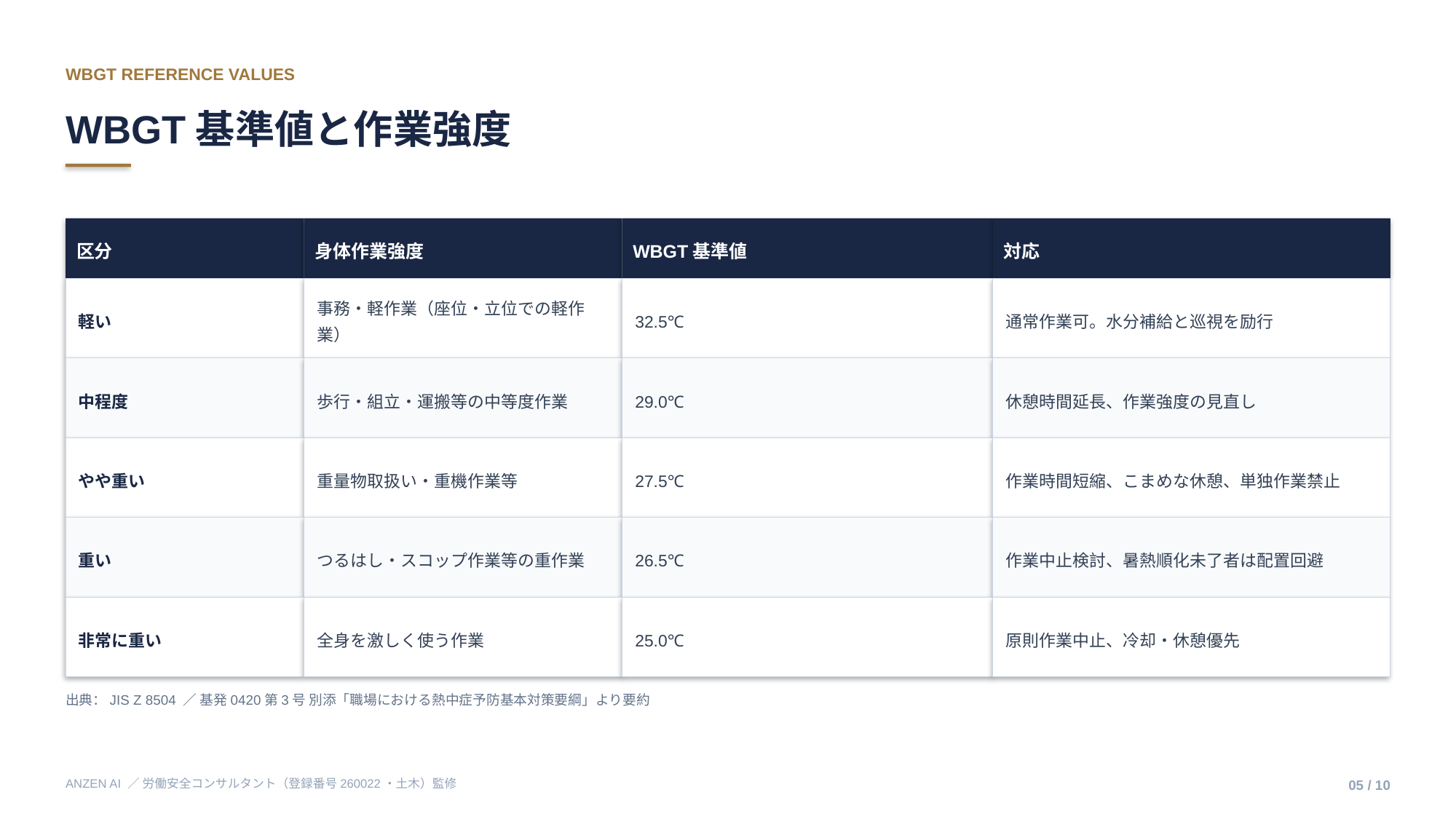

WBGT REFERENCE VALUES
WBGT基準値と作業強度

区分

身体作業強度

WBGT基準値

対応

軽い

事務・軽作業（座位・立位での軽作業）

32.5℃

通常作業可。水分補給と巡視を励行

中程度

歩行・組立・運搬等の中等度作業

29.0℃

休憩時間延長、作業強度の見直し

やや重い

重量物取扱い・重機作業等

27.5℃

作業時間短縮、こまめな休憩、単独作業禁止

重い

つるはし・スコップ作業等の重作業

26.5℃

作業中止検討、暑熱順化未了者は配置回避

非常に重い

全身を激しく使う作業

25.0℃

原則作業中止、冷却・休憩優先
出典：JIS Z 8504 ／ 基発0420第3号 別添「職場における熱中症予防基本対策要綱」より要約
ANZEN AI ／ 労働安全コンサルタント（登録番号260022・土木）監修
05 / 10